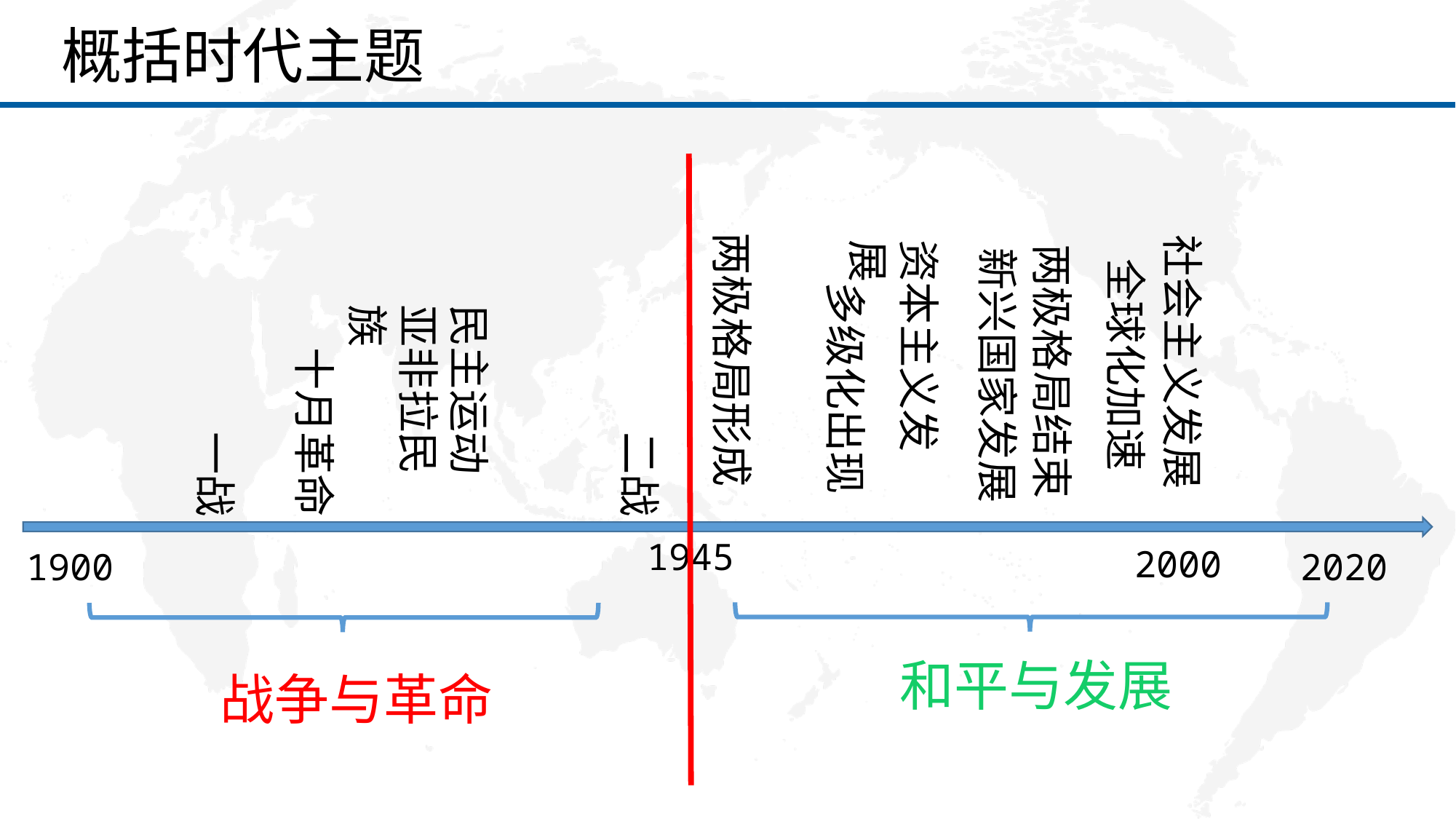

概括时代主题
两极格局形成
社会主义发展
资本主义发展
两极格局结束
新兴国家发展
全球化加速
多级化出现

民主运动
亚非拉民族

十月革命

一战
二战

1945
2000
1900
2020
和平与发展
战争与革命